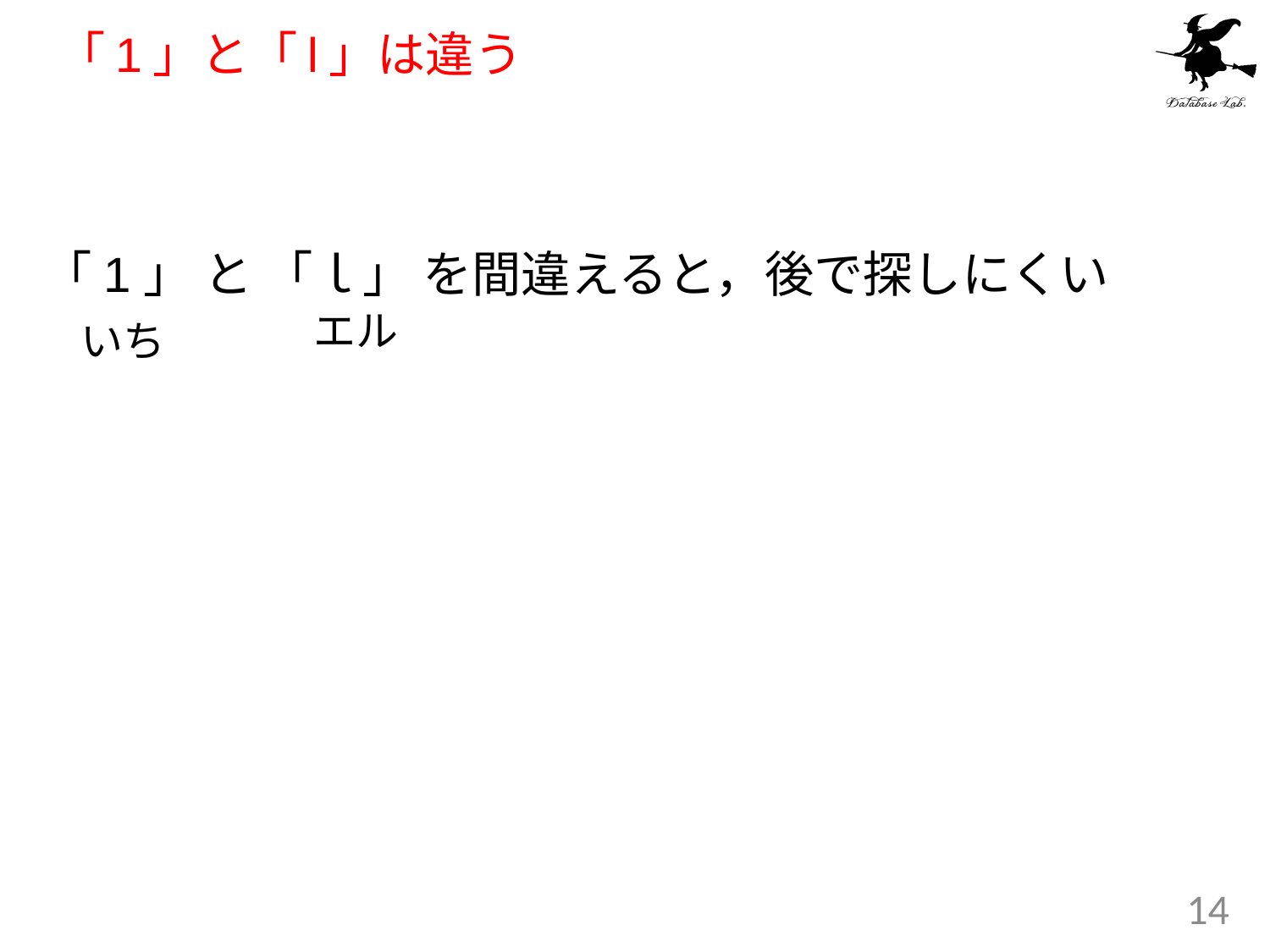

# 「1」と「l」は違う
「1」 と 「ｌ」 を間違えると，後で探しにくい

エル
いち
14